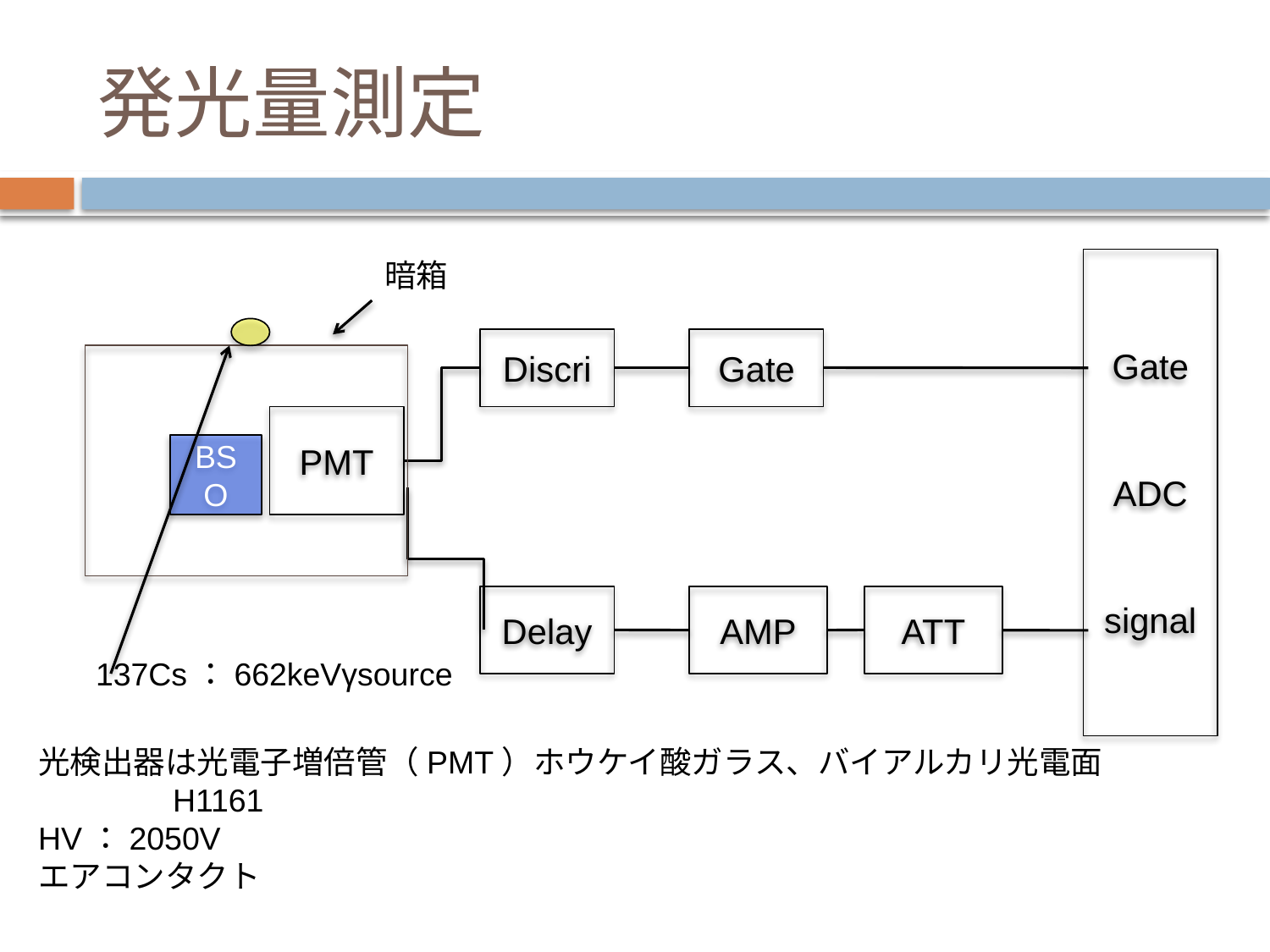

# 発光量測定
暗箱
Gate

ADC

signal

Discri
Gate

PMT
BSO
Delay
ATT
AMP
 137Cs：662keVγsource
光検出器は光電子増倍管（PMT）ホウケイ酸ガラス、バイアルカリ光電面
　　　　H1161
HV：2050V
エアコンタクト